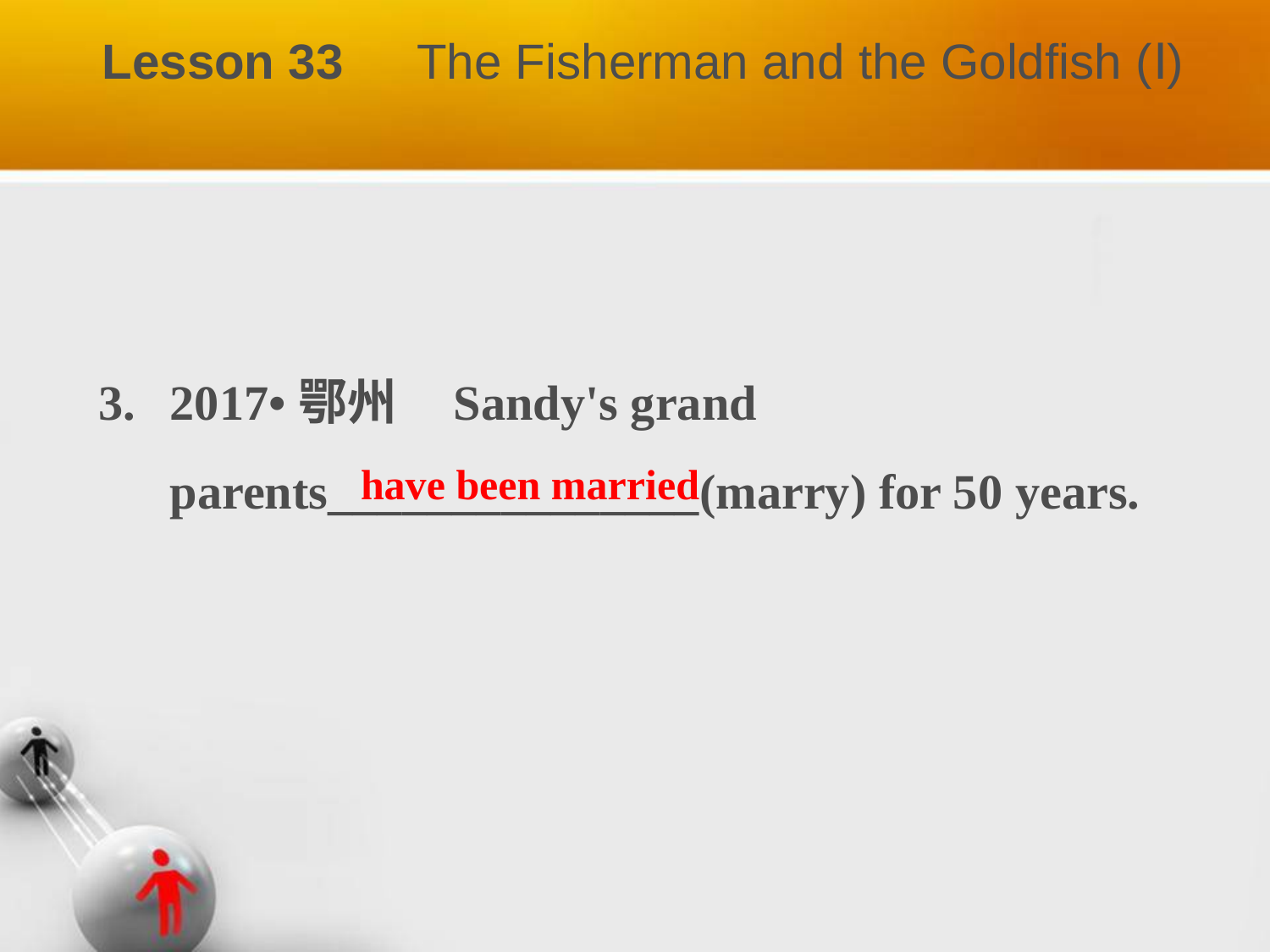

Lesson 33　The Fisherman and the Goldfish (Ⅰ)
2017•鄂州    Sandy's grand­parents_______________(marry) for 50 years.
  have been married